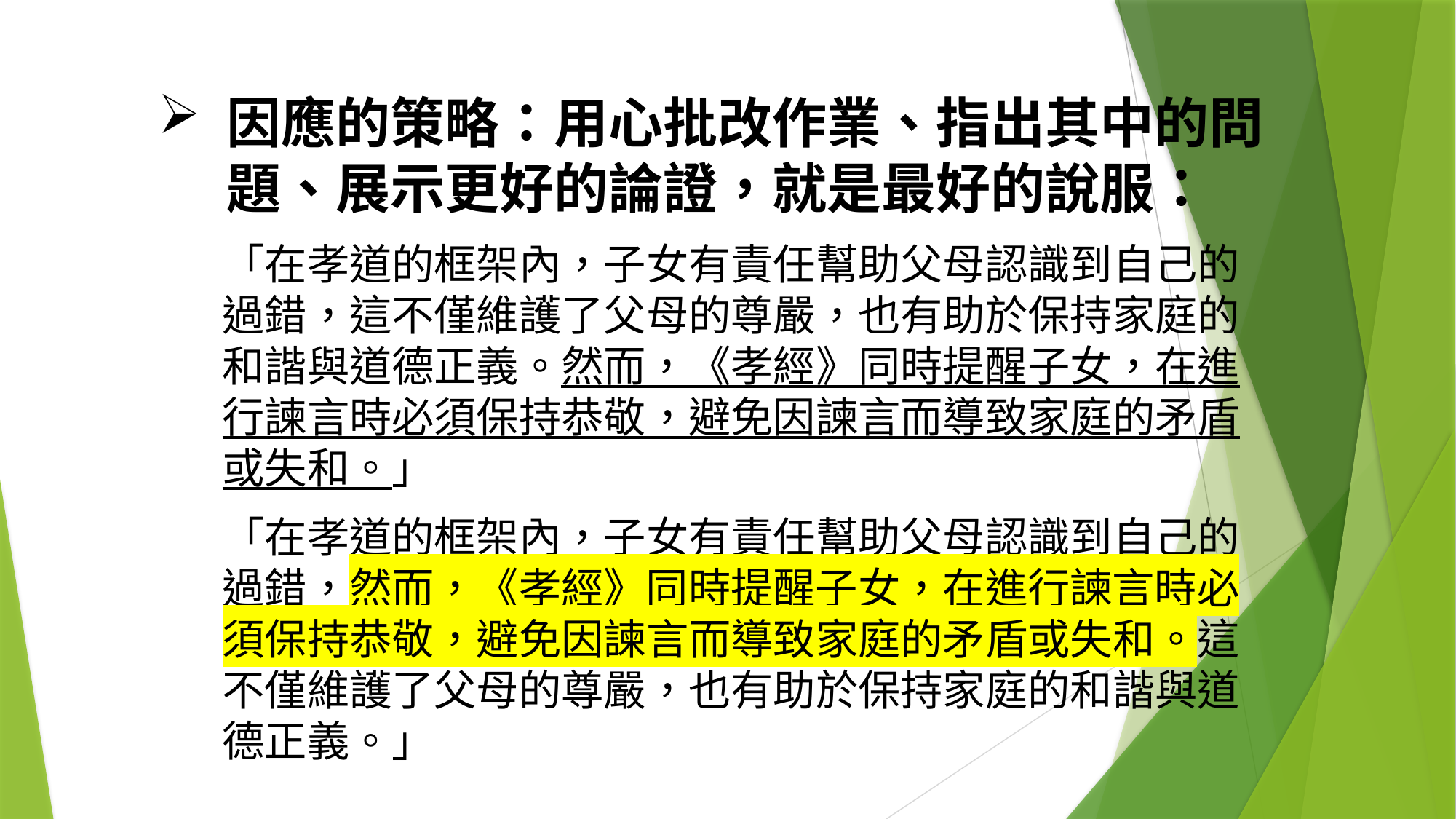

因應的策略：用心批改作業、指出其中的問題、展示更好的論證，就是最好的說服：
「在孝道的框架內，子女有責任幫助父母認識到自己的過錯，這不僅維護了父母的尊嚴，也有助於保持家庭的和諧與道德正義。然而，《孝經》同時提醒子女，在進行諫言時必須保持恭敬，避免因諫言而導致家庭的矛盾或失和。」
「在孝道的框架內，子女有責任幫助父母認識到自己的過錯，然而，《孝經》同時提醒子女，在進行諫言時必須保持恭敬，避免因諫言而導致家庭的矛盾或失和。這不僅維護了父母的尊嚴，也有助於保持家庭的和諧與道德正義。」